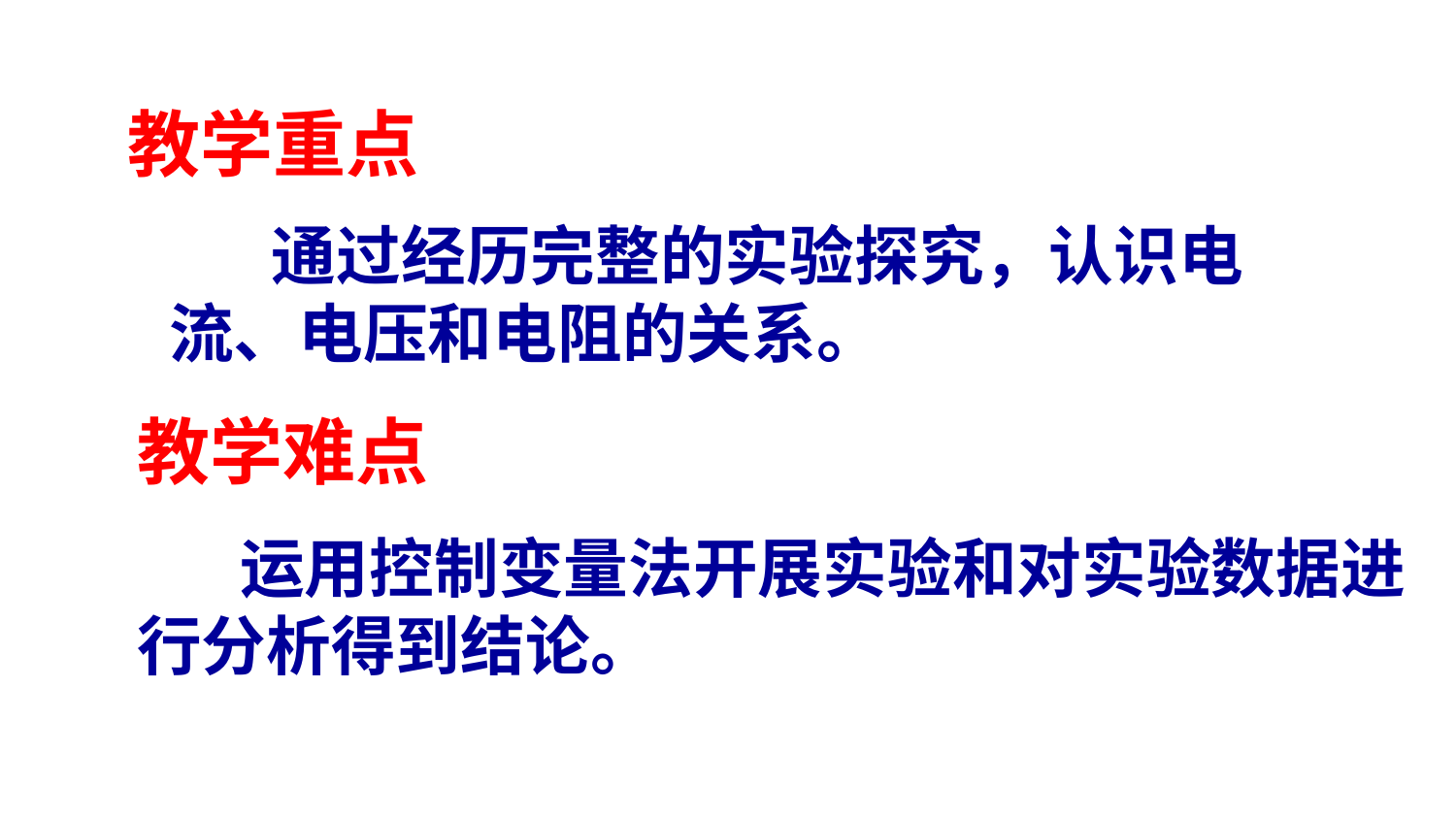

教学重点
      通过经历完整的实验探究，认识电流、电压和电阻的关系。
教学难点
      运用控制变量法开展实验和对实验数据进行分析得到结论。